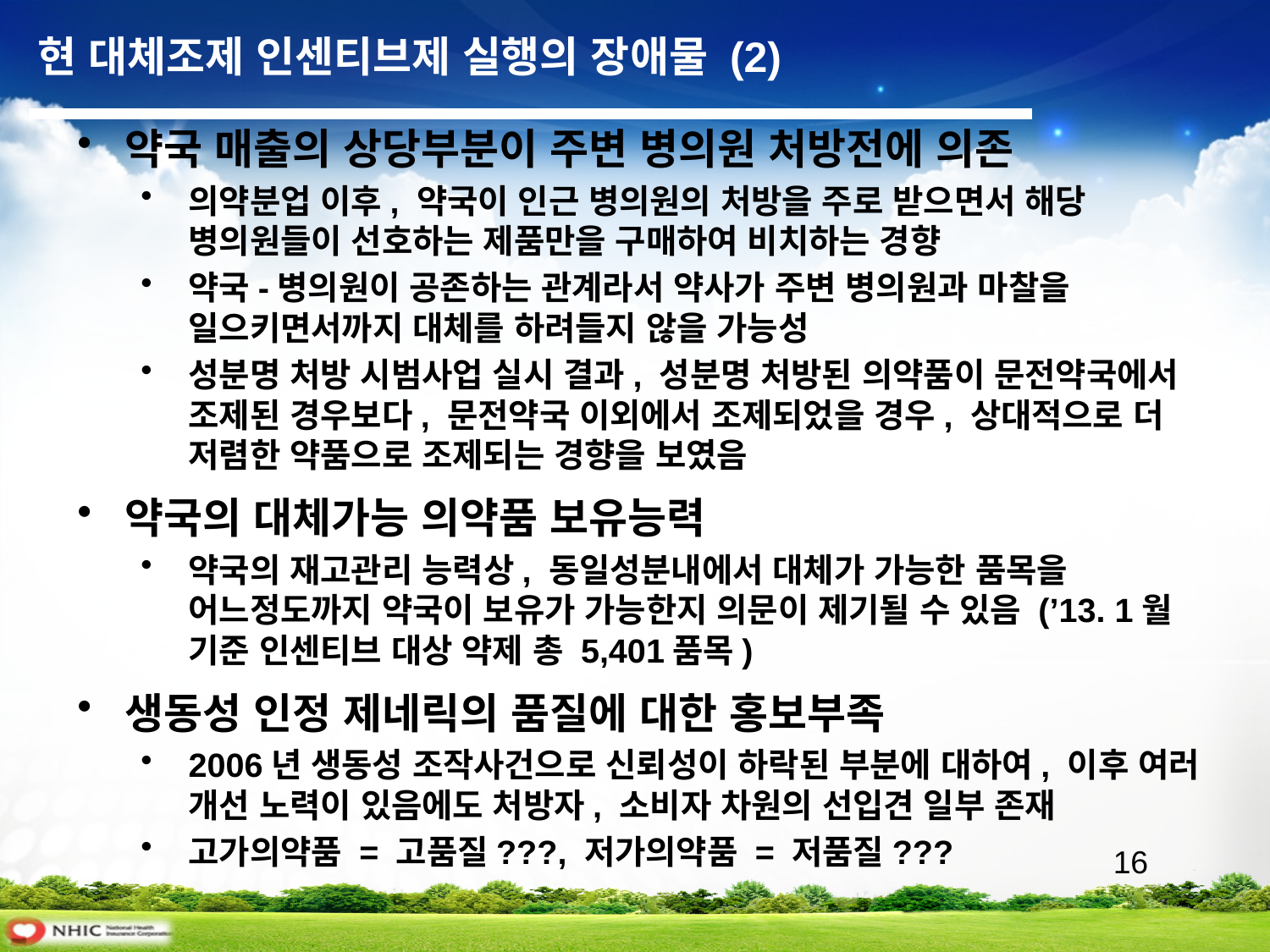

현 대체조제 인센티브제 실행의 장애물 (2)
약국 매출의 상당부분이 주변 병의원 처방전에 의존
의약분업 이후, 약국이 인근 병의원의 처방을 주로 받으면서 해당 병의원들이 선호하는 제품만을 구매하여 비치하는 경향
약국-병의원이 공존하는 관계라서 약사가 주변 병의원과 마찰을 일으키면서까지 대체를 하려들지 않을 가능성
성분명 처방 시범사업 실시 결과, 성분명 처방된 의약품이 문전약국에서 조제된 경우보다, 문전약국 이외에서 조제되었을 경우, 상대적으로 더 저렴한 약품으로 조제되는 경향을 보였음
약국의 대체가능 의약품 보유능력
약국의 재고관리 능력상, 동일성분내에서 대체가 가능한 품목을 어느정도까지 약국이 보유가 가능한지 의문이 제기될 수 있음 (’13. 1월 기준 인센티브 대상 약제 총 5,401품목)
생동성 인정 제네릭의 품질에 대한 홍보부족
2006년 생동성 조작사건으로 신뢰성이 하락된 부분에 대하여, 이후 여러 개선 노력이 있음에도 처방자, 소비자 차원의 선입견 일부 존재
고가의약품 = 고품질???, 저가의약품 = 저품질???
                      16